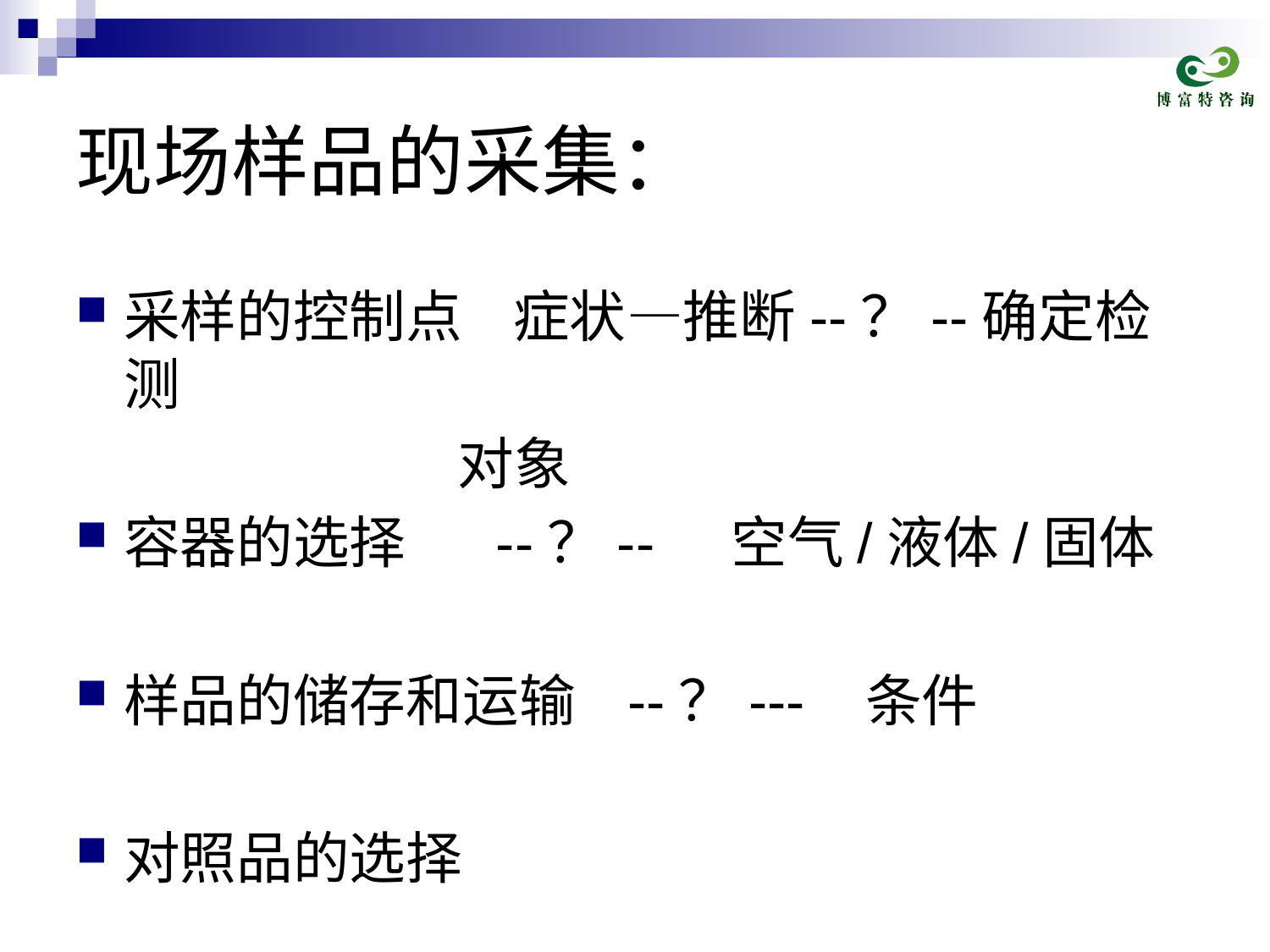

# 现场样品的采集：
采样的控制点    症状—推断--？--确定检测
                             对象
容器的选择      --？--    空气/液体/固体

样品的储存和运输   --？---   条件

对照品的选择